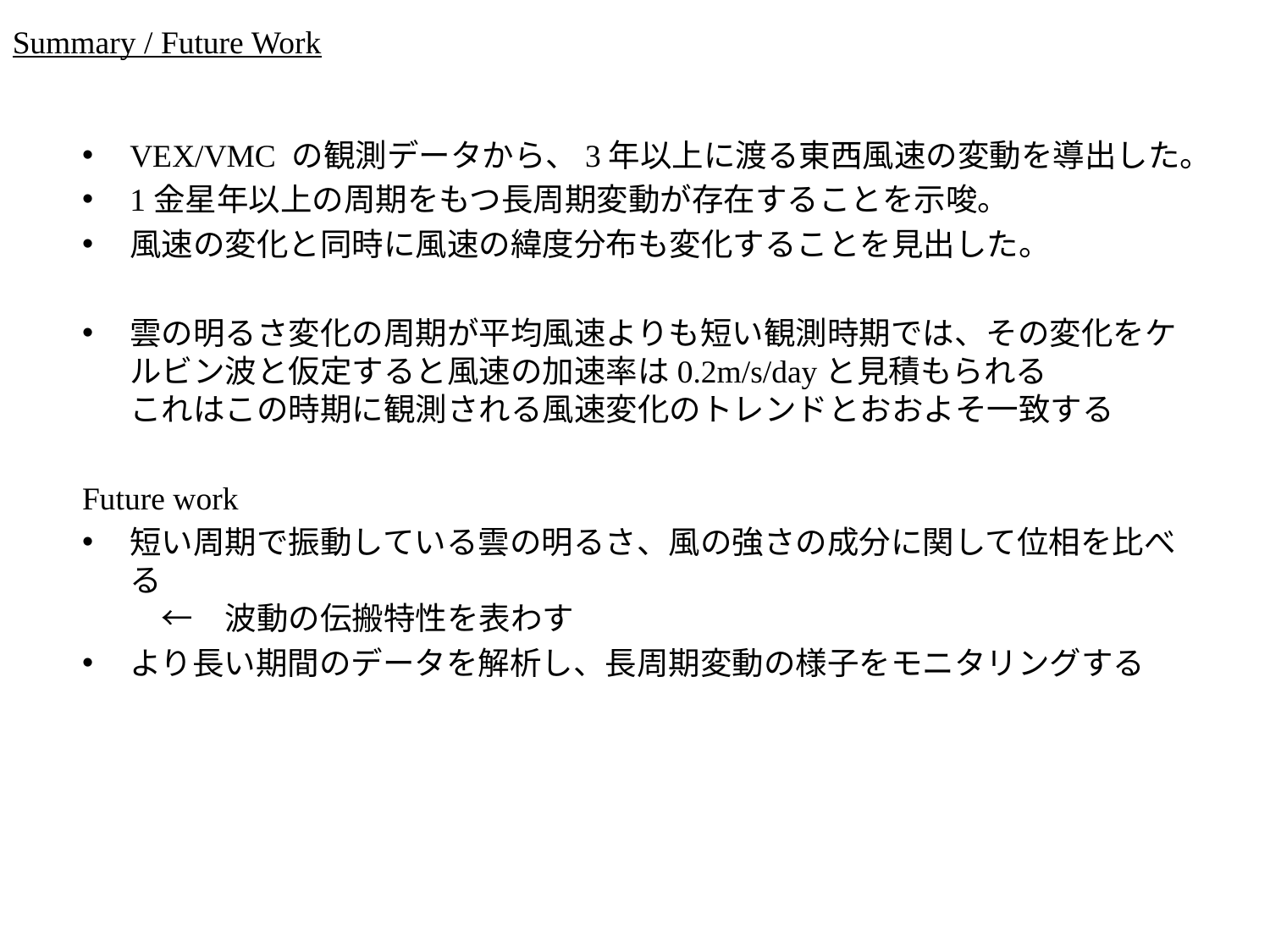

Summary / Future Work

VEX/VMC の観測データから、3年以上に渡る東西風速の変動を導出した。
1金星年以上の周期をもつ長周期変動が存在することを示唆。
風速の変化と同時に風速の緯度分布も変化することを見出した。

雲の明るさ変化の周期が平均風速よりも短い観測時期では、その変化をケルビン波と仮定すると風速の加速率は0.2m/s/dayと見積もられる
これはこの時期に観測される風速変化のトレンドとおおよそ一致する

Future work
短い周期で振動している雲の明るさ、風の強さの成分に関して位相を比べる
　←　波動の伝搬特性を表わす
より長い期間のデータを解析し、長周期変動の様子をモニタリングする